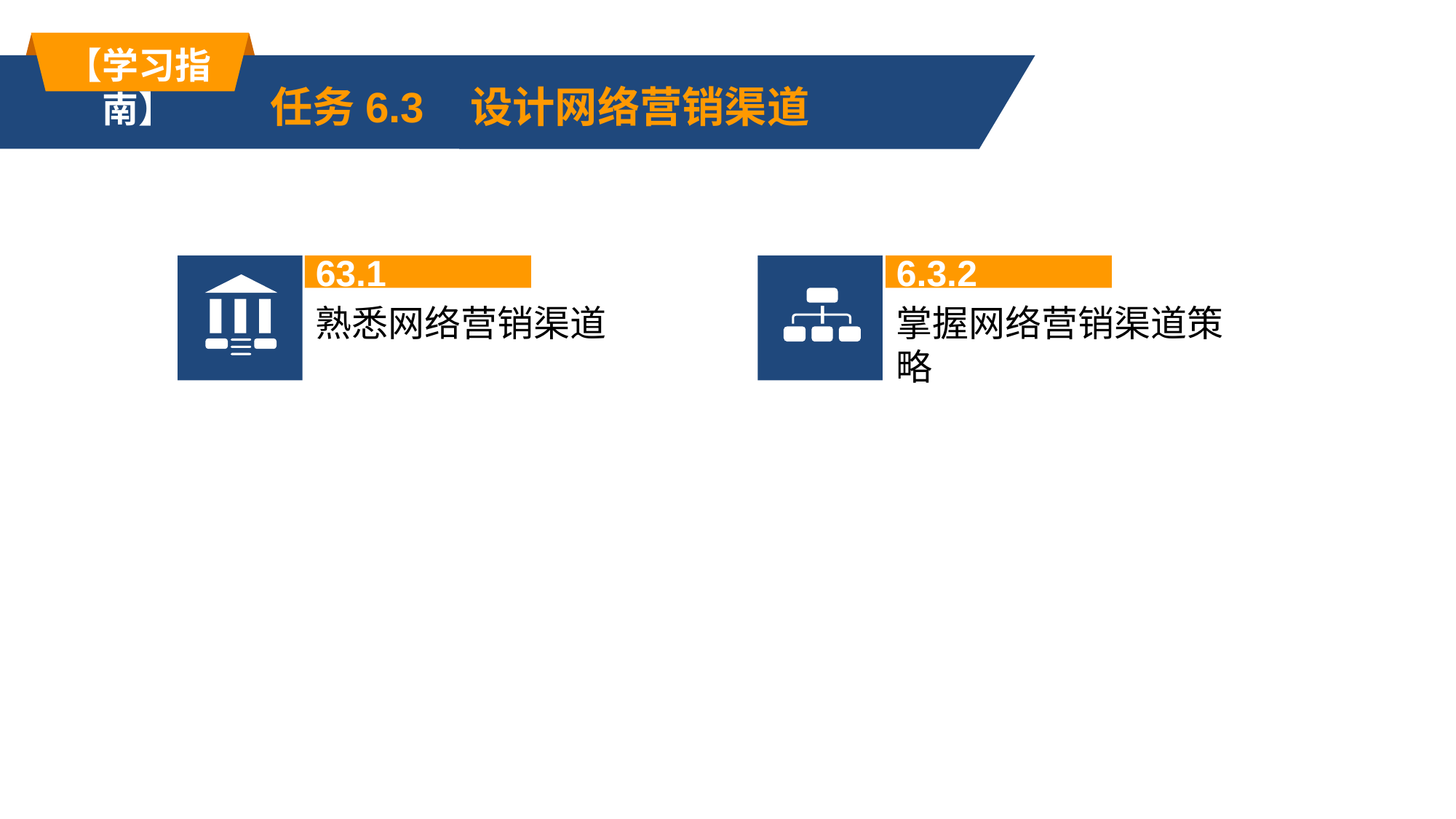

【学习指南】

任务6.3   设计网络营销渠道

63.1

6.3.2

熟悉网络营销渠道
掌握网络营销渠道策略